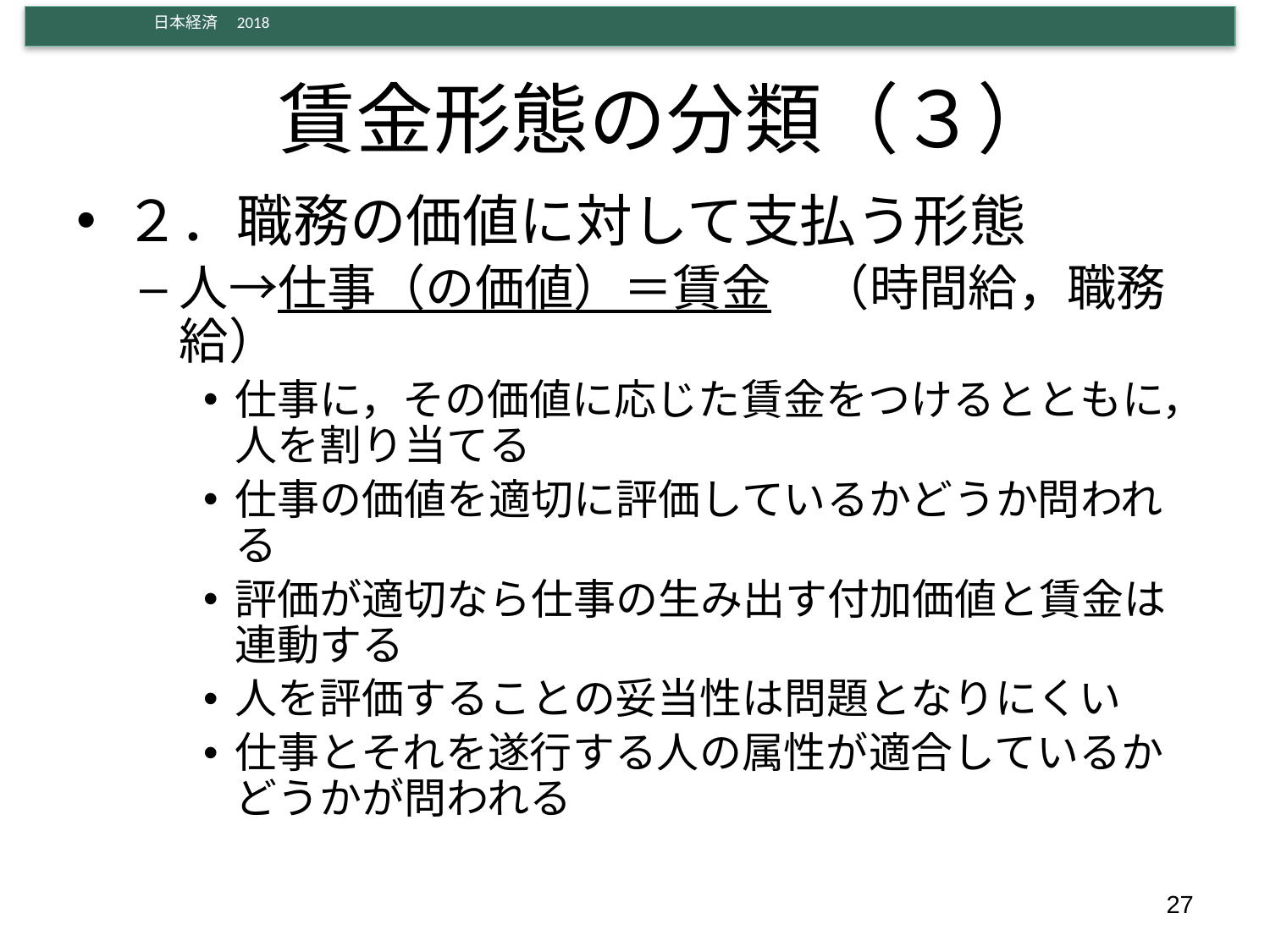

# 賃金形態の分類（３）
２．職務の価値に対して支払う形態
人→仕事（の価値）＝賃金　（時間給，職務給）
仕事に，その価値に応じた賃金をつけるとともに，人を割り当てる
仕事の価値を適切に評価しているかどうか問われる
評価が適切なら仕事の生み出す付加価値と賃金は連動する
人を評価することの妥当性は問題となりにくい
仕事とそれを遂行する人の属性が適合しているかどうかが問われる

27